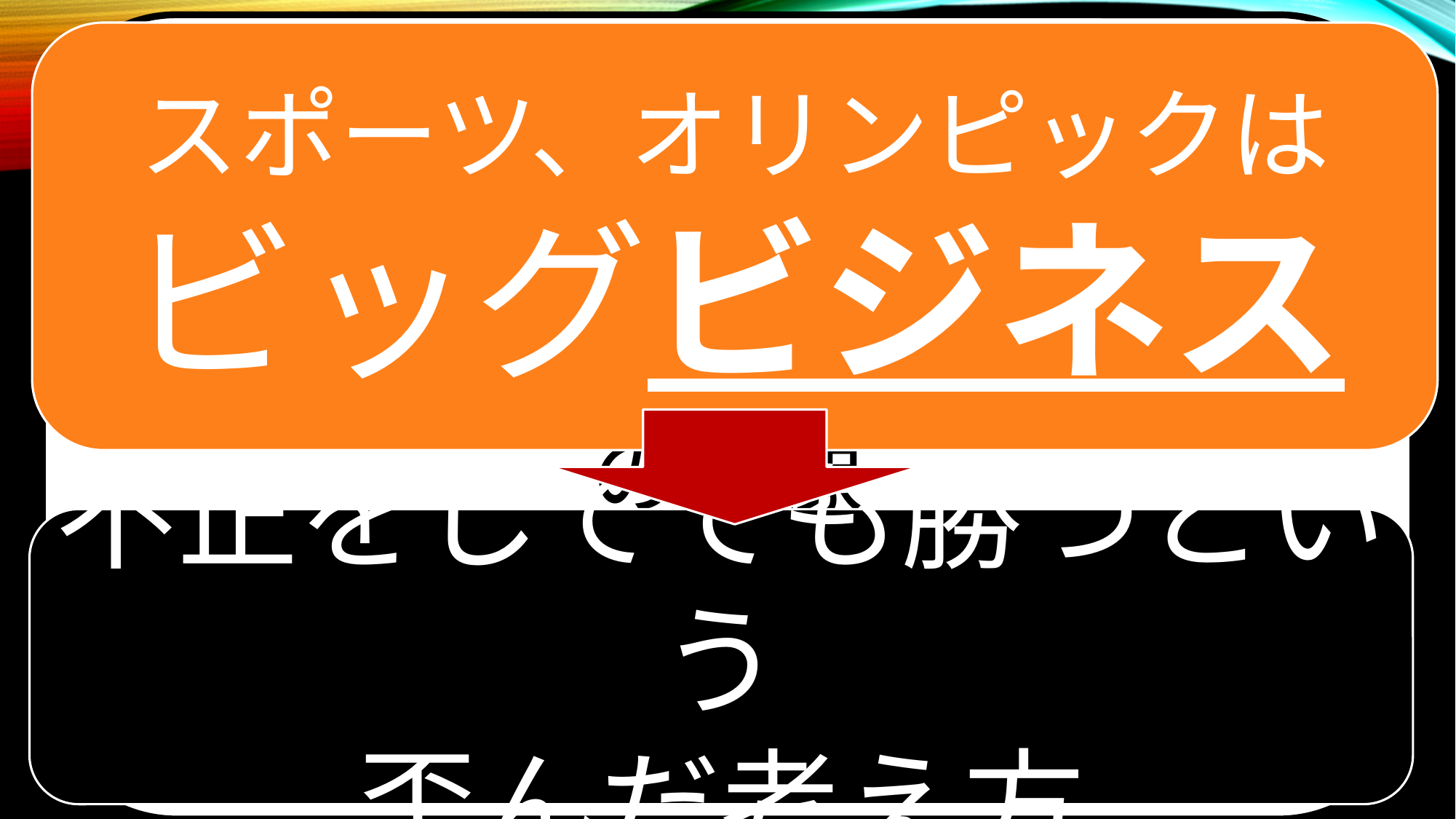

ドーピングに手を染めた選手
の画像
スポーツ、オリンピックは
ビッグビジネス

不正をしてでも勝つという
歪んだ考え方